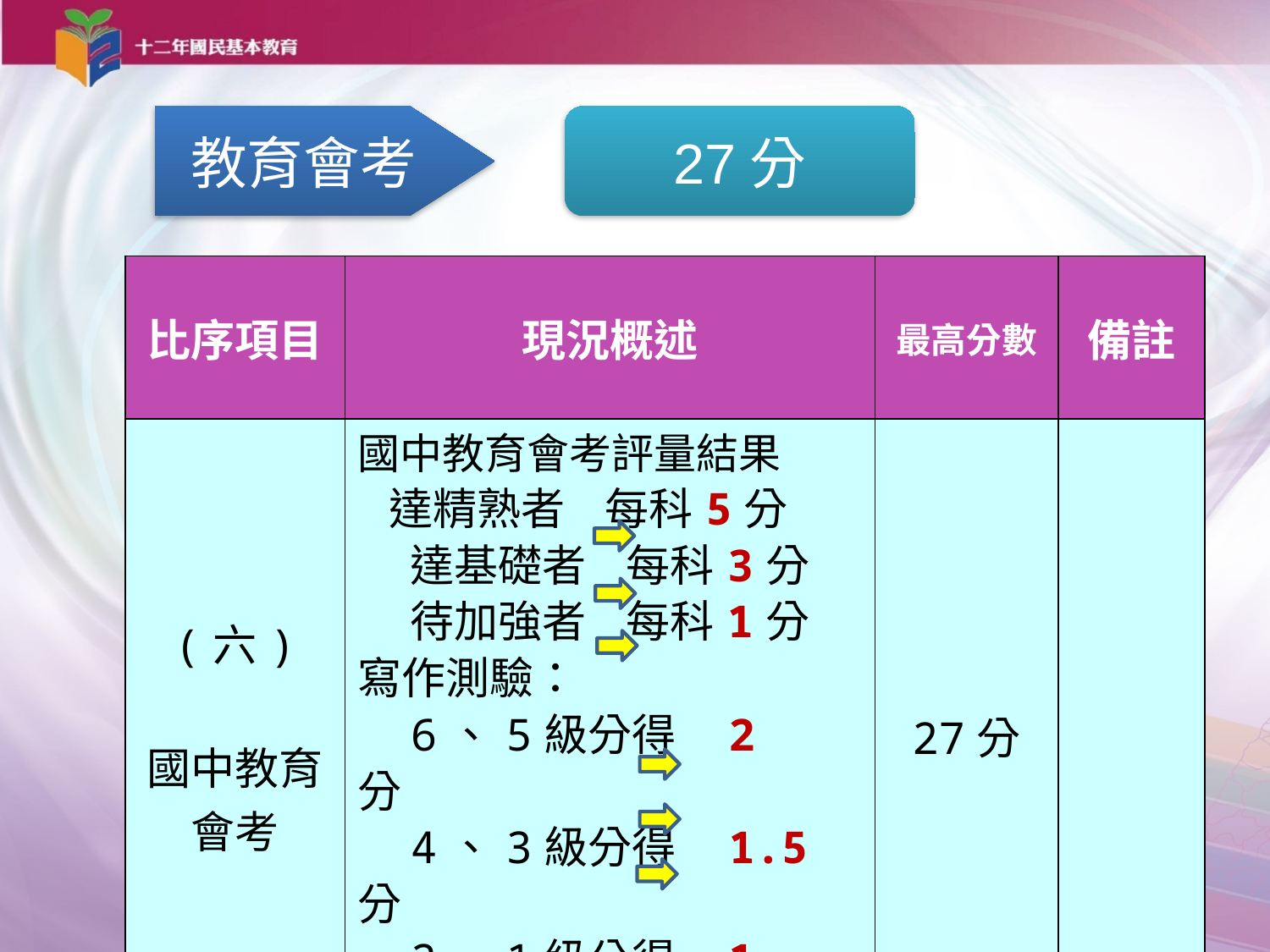

教育會考
27分
| 比序項目 | 現況概述 | 最高分數 | 備註 |
| --- | --- | --- | --- |
| (六) 國中教育會考 | 國中教育會考評量結果 達精熟者 每科5分 達基礎者 每科3分 待加強者 每科1分 寫作測驗： 6、5級分得 2 分 4、3級分得 1.5分 2、1級分得 1 分 | 27分 |  |